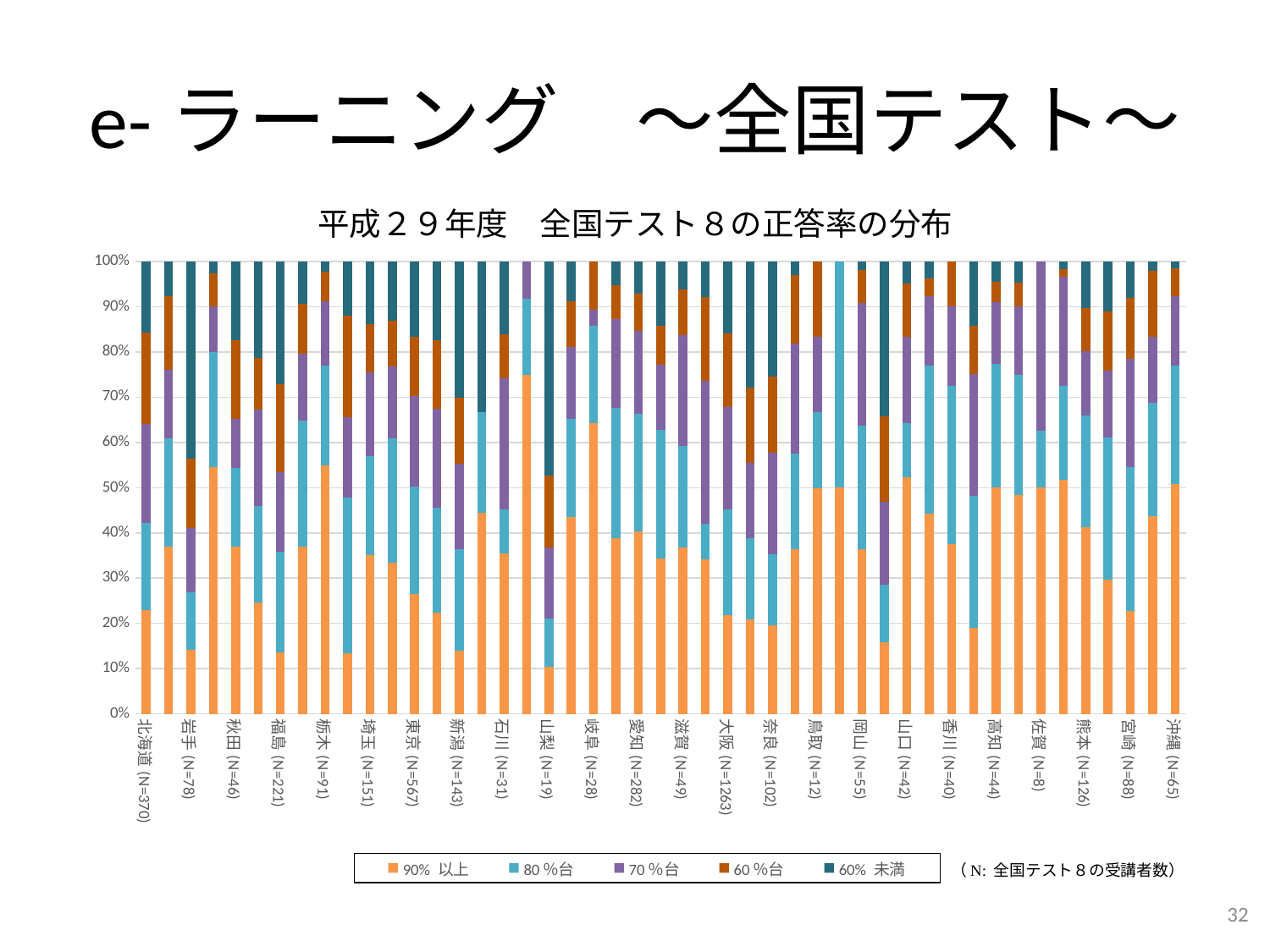

# e-ラーニング　～全国テスト～
平成２９年度　全国テスト８の正答率の分布

### Chart

| Category | 90% | 80％台 | 70％台 | 60％台 | 60% |
|---|---|---|---|---|---|
| 北海道(N=370) | 0.23 | 0.192 | 0.219 | 0.203 | 0.157 |
| 青森(N=92) | 0.37 | 0.239 | 0.152 | 0.163 | 0.076 |
| 岩手(N=78) | 0.141 | 0.128 | 0.141 | 0.154 | 0.436 |
| 宮城(N=110) | 0.545 | 0.255 | 0.1 | 0.073 | 0.027 |
| 秋田(N=46) | 0.37 | 0.174 | 0.109 | 0.174 | 0.174 |
| 山形(N=61) | 0.246 | 0.213 | 0.213 | 0.115 | 0.213 |
| 福島(N=221) | 0.136 | 0.222 | 0.176 | 0.195 | 0.271 |
| 茨城(N=54) | 0.37 | 0.278 | 0.148 | 0.111 | 0.093 |
| 栃木(N=91) | 0.549 | 0.22 | 0.143 | 0.066 | 0.022 |
| 群馬(N=67) | 0.134 | 0.343 | 0.179 | 0.224 | 0.119 |
| 埼玉(N=151) | 0.351 | 0.219 | 0.185 | 0.106 | 0.139 |
| 千葉(N=69) | 0.333 | 0.275 | 0.159 | 0.101 | 0.13 |
| 東京(N=567) | 0.265 | 0.238 | 0.199 | 0.132 | 0.166 |
| 神奈川(N=384) | 0.224 | 0.232 | 0.219 | 0.151 | 0.174 |
| 新潟(N=143) | 0.14 | 0.224 | 0.189 | 0.147 | 0.301 |
| 富山(N=9) | 0.444 | 0.222 | 0.0 | 0.0 | 0.333 |
| 石川(N=31) | 0.355 | 0.097 | 0.29 | 0.097 | 0.161 |
| 福井(N=12) | 0.75 | 0.167 | 0.083 | 0.0 | 0.0 |
| 山梨(N=19) | 0.105 | 0.105 | 0.158 | 0.158 | 0.474 |
| 長野(N=69) | 0.435 | 0.217 | 0.159 | 0.101 | 0.087 |
| 岐阜(N=28) | 0.643 | 0.214 | 0.036 | 0.107 | 0.0 |
| 静岡(N=226) | 0.389 | 0.288 | 0.195 | 0.075 | 0.053 |
| 愛知(N=282) | 0.404 | 0.259 | 0.184 | 0.082 | 0.071 |
| 三重(N=35) | 0.343 | 0.286 | 0.143 | 0.086 | 0.143 |
| 滋賀(N=49) | 0.367 | 0.224 | 0.245 | 0.102 | 0.061 |
| 京都(N=38) | 0.342 | 0.079 | 0.316 | 0.184 | 0.079 |
| 大阪(N=1263) | 0.219 | 0.234 | 0.226 | 0.162 | 0.16 |
| 兵庫(N=265) | 0.208 | 0.181 | 0.166 | 0.166 | 0.279 |
| 奈良(N=102) | 0.196 | 0.157 | 0.225 | 0.167 | 0.255 |
| 和歌山(N=33) | 0.364 | 0.212 | 0.242 | 0.152 | 0.03 |
| 鳥取(N=12) | 0.5 | 0.167 | 0.167 | 0.167 | 0.0 |
| 島根(N=8) | 0.5 | 0.5 | 0.0 | 0.0 | 0.0 |
| 岡山(N=55) | 0.364 | 0.273 | 0.273 | 0.073 | 0.018 |
| 広島(N=584) | 0.158 | 0.128 | 0.183 | 0.188 | 0.342 |
| 山口(N=42) | 0.524 | 0.119 | 0.19 | 0.119 | 0.048 |
| 徳島(N=52) | 0.442 | 0.327 | 0.154 | 0.038 | 0.038 |
| 香川(N=40) | 0.375 | 0.35 | 0.175 | 0.1 | 0.0 |
| 愛媛(N=189) | 0.19 | 0.291 | 0.27 | 0.106 | 0.143 |
| 高知(N=44) | 0.5 | 0.273 | 0.136 | 0.045 | 0.045 |
| 福岡(N=387) | 0.483 | 0.266 | 0.152 | 0.052 | 0.047 |
| 佐賀(N=8) | 0.5 | 0.125 | 0.375 | 0.0 | 0.0 |
| 長崎(N=58) | 0.517 | 0.207 | 0.241 | 0.017 | 0.017 |
| 熊本(N=126) | 0.413 | 0.246 | 0.143 | 0.095 | 0.103 |
| 大分(N=54) | 0.296 | 0.315 | 0.148 | 0.13 | 0.111 |
| 宮崎(N=88) | 0.227 | 0.318 | 0.239 | 0.136 | 0.08 |
| 鹿児島(N=48) | 0.438 | 0.25 | 0.146 | 0.146 | 0.021 |
| 沖縄(N=65) | 0.508 | 0.262 | 0.154 | 0.062 | 0.015 |
32